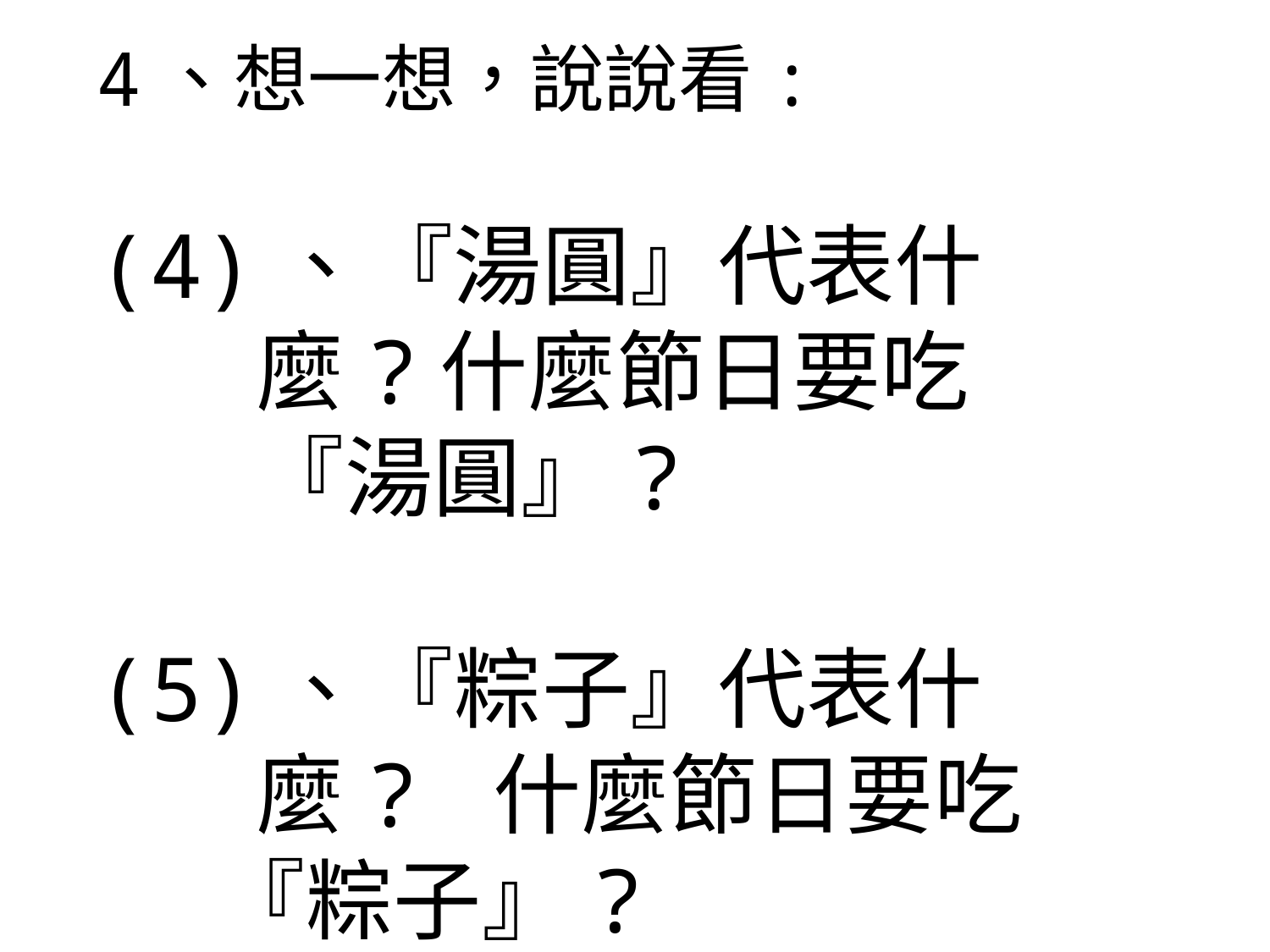

4、想一想，說說看:

(4)、『湯圓』代表什
       麼?什麼節日要吃
       『湯圓』?

(5)、『粽子』代表什
       麼? 什麼節日要吃
     『粽子』?